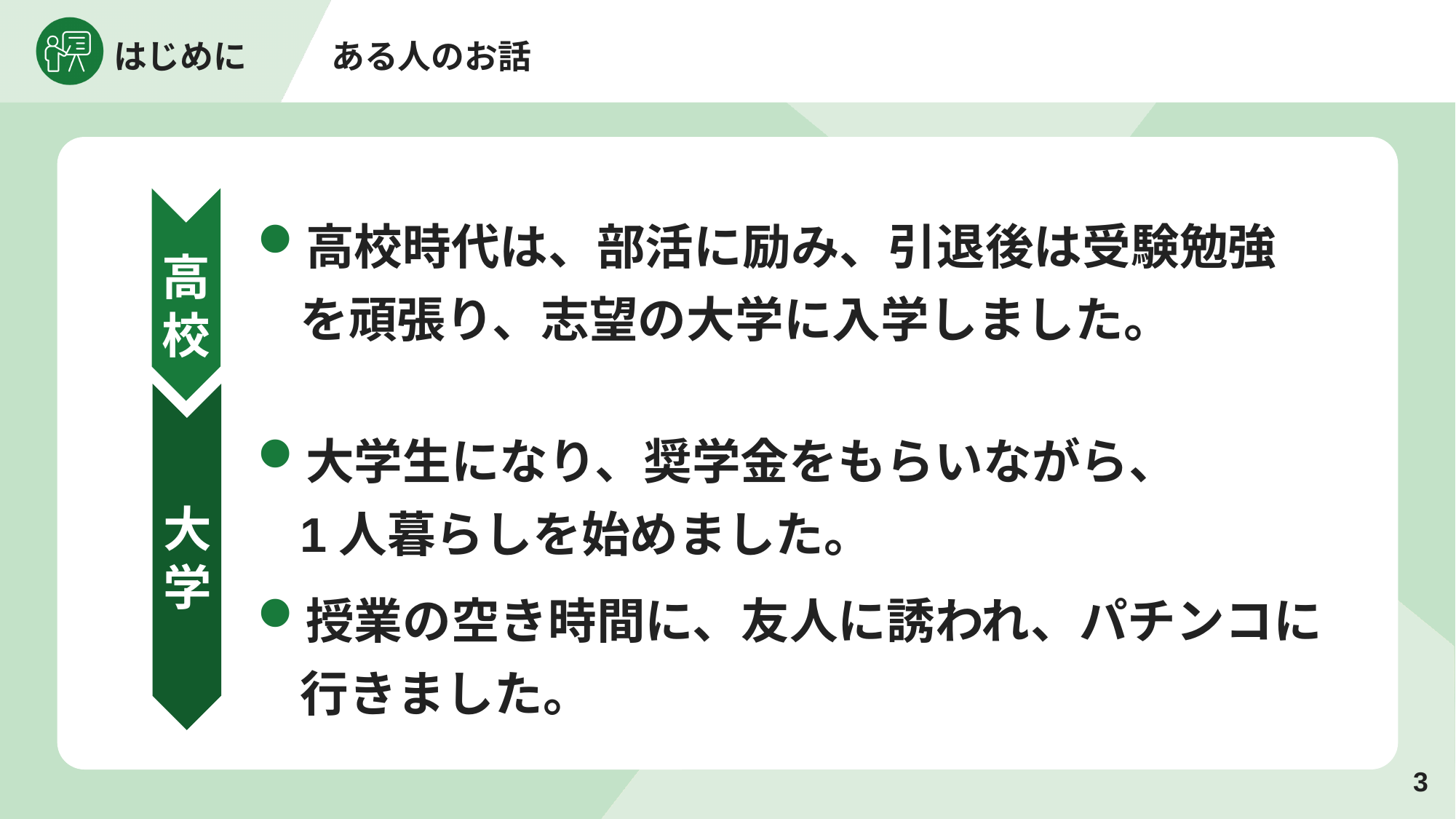

高校時代は、部活に励み、引退後は受験勉強を頑張り、志望の大学に入学しました。
高校
大学生になり、奨学金をもらいながら、1人暮らしを始めました。
大学
授業の空き時間に、友人に誘われ、パチンコに行きました。
3